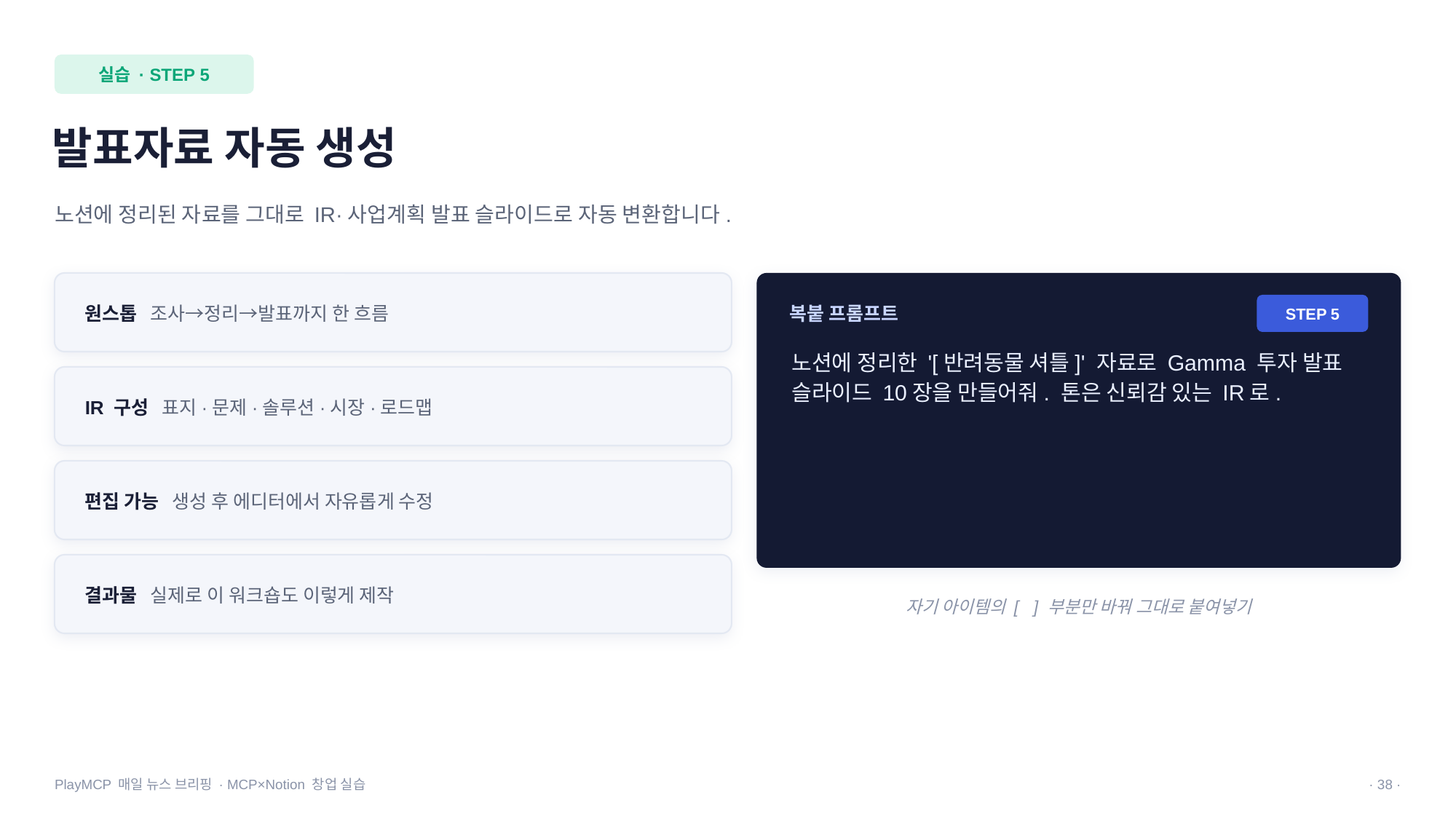

실습 · STEP 5
발표자료 자동 생성
노션에 정리된 자료를 그대로 IR·사업계획 발표 슬라이드로 자동 변환합니다.

원스톱   조사→정리→발표까지 한 흐름

복붙 프롬프트

STEP 5
노션에 정리한 '[반려동물 셔틀]' 자료로 Gamma 투자 발표 슬라이드 10장을 만들어줘. 톤은 신뢰감 있는 IR로.

IR 구성   표지·문제·솔루션·시장·로드맵

편집 가능   생성 후 에디터에서 자유롭게 수정

결과물   실제로 이 워크숍도 이렇게 제작
자기 아이템의 [   ] 부분만 바꿔 그대로 붙여넣기
PlayMCP 매일 뉴스 브리핑 · MCP×Notion 창업 실습
· 38 ·